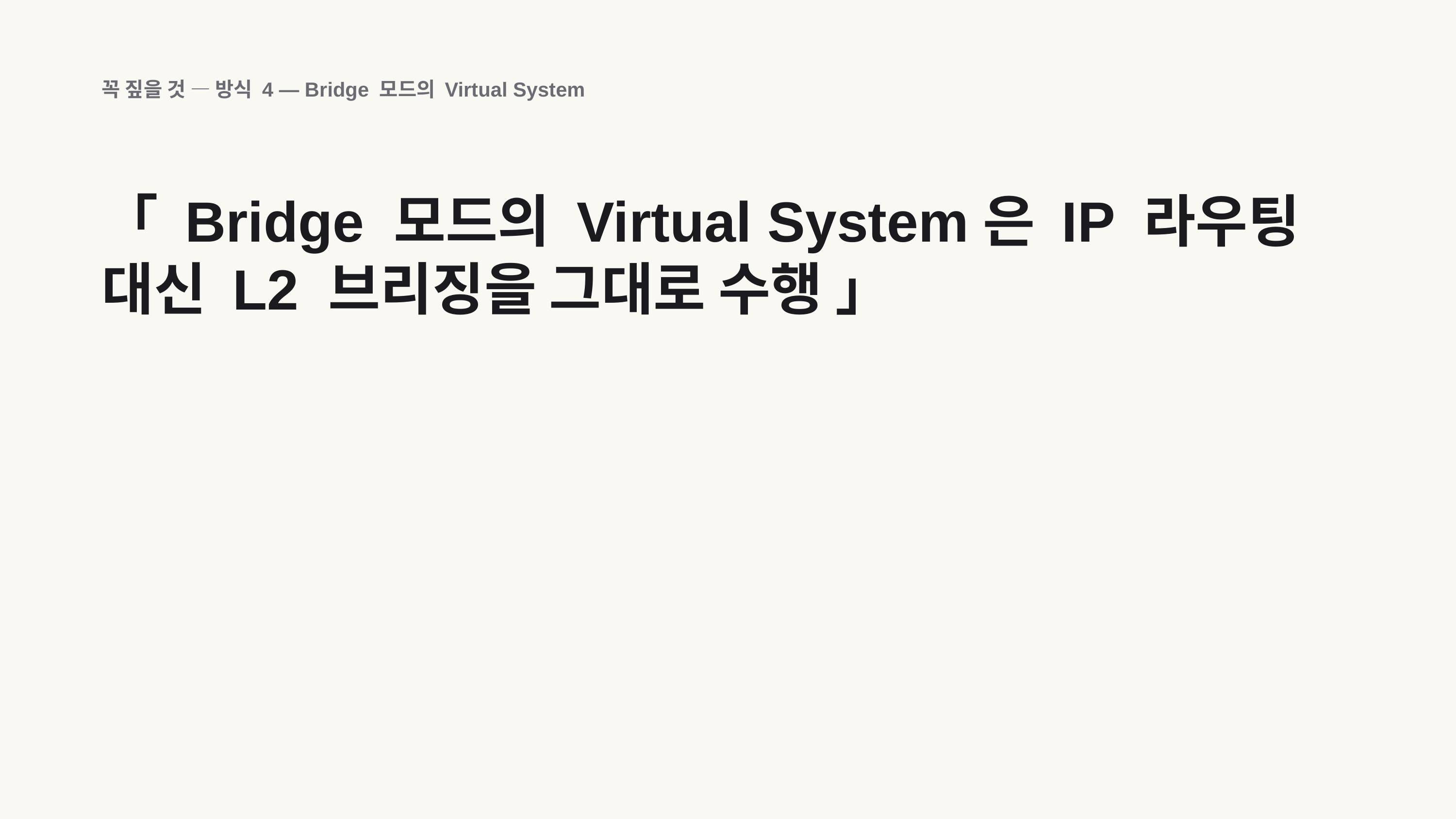

꼭 짚을 것 — 방식 4 — Bridge 모드의 Virtual System
「 Bridge 모드의 Virtual System은 IP 라우팅 대신 L2 브리징을 그대로 수행 」